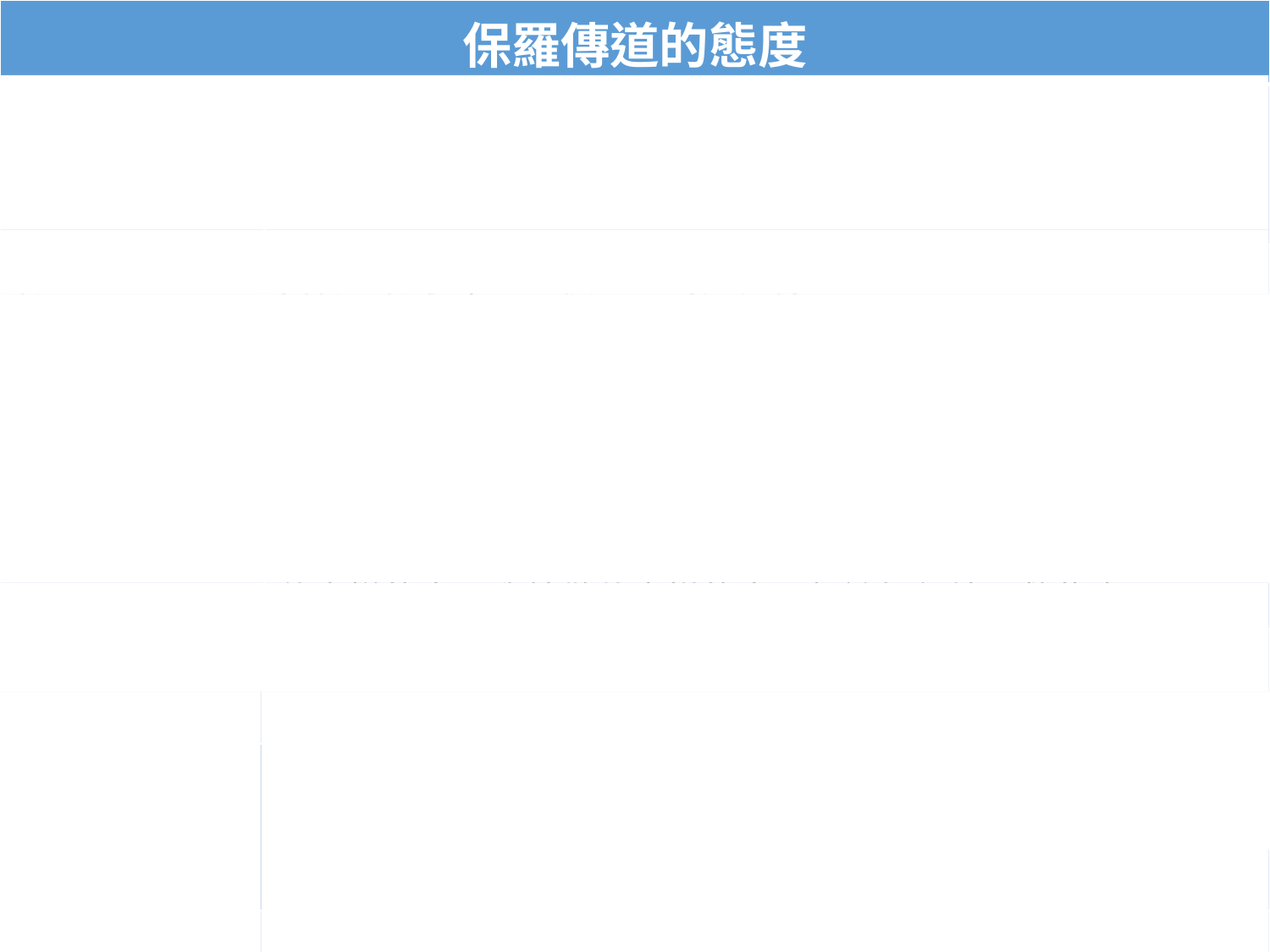

| 保羅傳道的態度 |  |
| --- | --- |
| 不傳就有禍了 | 我若甘心做這事，就有賞賜；若不甘心，責任卻已經託付我了 Compelled to preach The trust committed to me |
| 甘心 | 我甘心做了眾人的僕人，為要多得人 |
| 向什麼人，就作什麼人 | 20 向猶太人，我就做猶太人，為要得猶太人。向律法以下的人，我雖不在律法以下，還是做律法以下的人，為要得律法以下的人。 21 向沒有律法的人，我就做沒有律法的人，為要得沒有律法的人；其實我在神面前不是沒有律法，在基督面前正在律法之下。 22 向軟弱的人，我就做軟弱的人，為要得軟弱的人。向什麼樣的人，我就做什麼樣的人，無論如何總要救些人 |
| 凡事都為福音 | 23 凡我所行的，都是為福音的緣故，為要與人同得這福音的好處。 |
| 為得獎而節制 | 24 豈不知在場上賽跑的都跑，但得獎賞的只有一人？你們也當這樣跑，好叫你們得著獎賞。 25 凡較力爭勝的，諸事都有節制。他們不過是要得能壞的冠冕，我們卻是要得不能壞的冠冕。 |
| 為目標而奮鬥 | 26 所以，我奔跑不像無定向的，我鬥拳不像打空氣的。 27 我是攻克己身，叫身服我，恐怕我傳福音給別人，自己反被棄絕了。 |